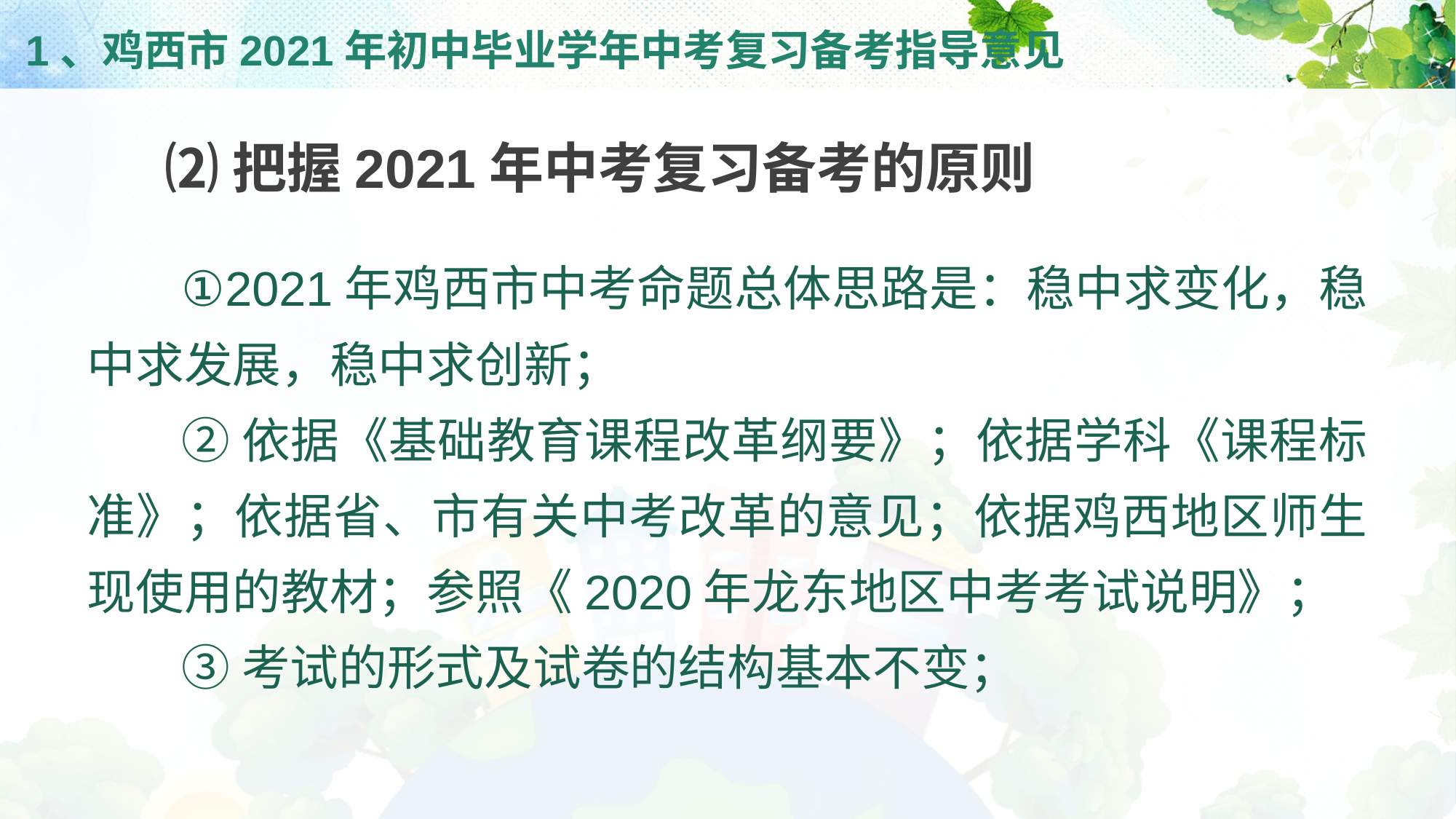

# 1、鸡西市2021年初中毕业学年中考复习备考指导意见
⑵把握2021年中考复习备考的原则
①2021年鸡西市中考命题总体思路是：稳中求变化，稳中求发展，稳中求创新；
②依据《基础教育课程改革纲要》；依据学科《课程标准》；依据省、市有关中考改革的意见；依据鸡西地区师生现使用的教材；参照《2020年龙东地区中考考试说明》；
③考试的形式及试卷的结构基本不变；